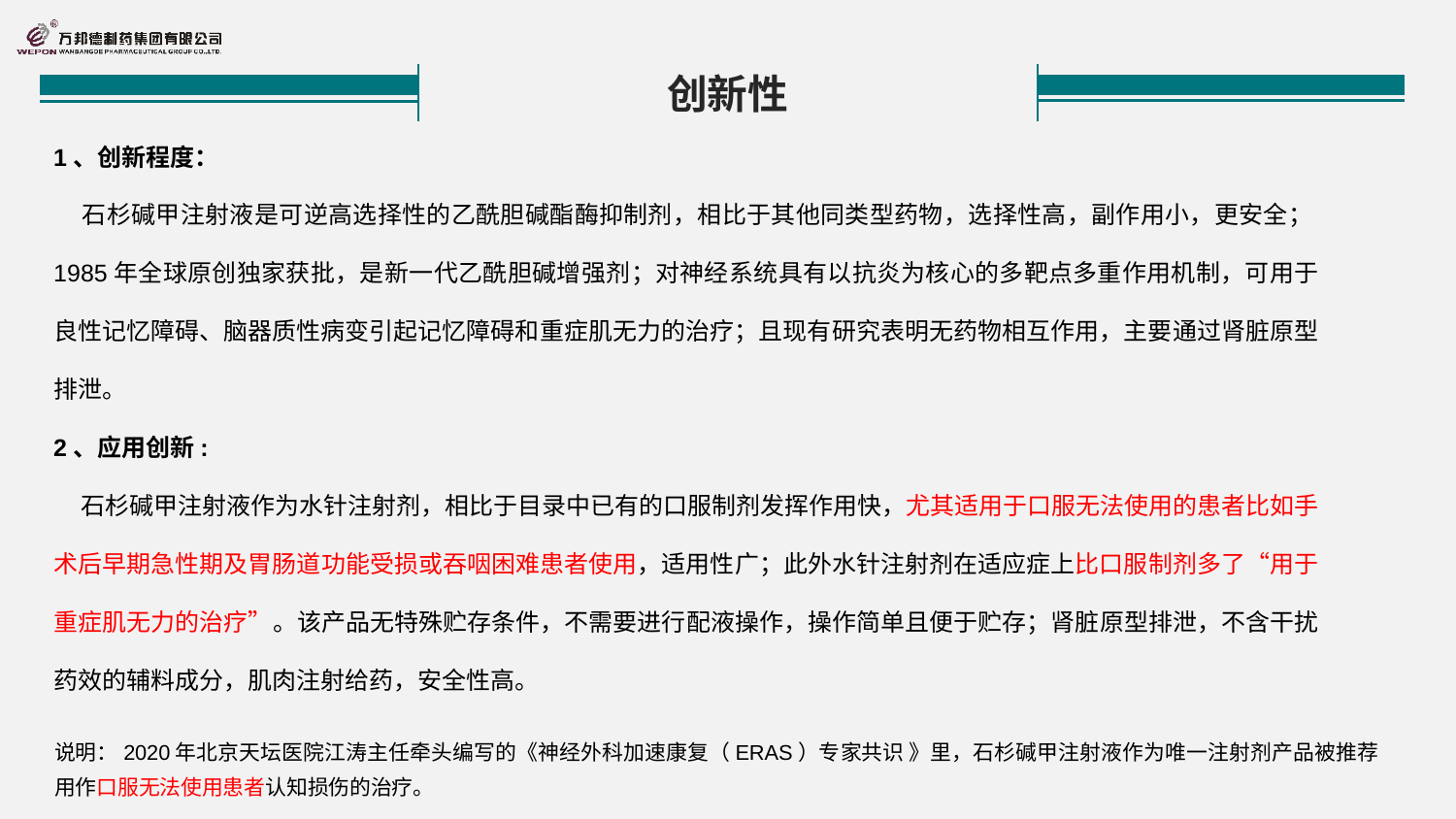

创新性
1、创新程度：
    石杉碱甲注射液是可逆高选择性的乙酰胆碱酯酶抑制剂，相比于其他同类型药物，选择性高，副作用小，更安全；1985年全球原创独家获批，是新一代乙酰胆碱增强剂；对神经系统具有以抗炎为核心的多靶点多重作用机制，可用于良性记忆障碍、脑器质性病变引起记忆障碍和重症肌无力的治疗；且现有研究表明无药物相互作用，主要通过肾脏原型排泄。
2、应用创新:
    石杉碱甲注射液作为水针注射剂，相比于目录中已有的口服制剂发挥作用快，尤其适用于口服无法使用的患者比如手术后早期急性期及胃肠道功能受损或吞咽困难患者使用，适用性广；此外水针注射剂在适应症上比口服制剂多了“用于重症肌无力的治疗”。该产品无特殊贮存条件，不需要进行配液操作，操作简单且便于贮存；肾脏原型排泄，不含干扰药效的辅料成分，肌肉注射给药，安全性高。
说明：2020年北京天坛医院江涛主任牵头编写的《神经外科加速康复（ERAS）专家共识 》里，石杉碱甲注射液作为唯一注射剂产品被推荐用作口服无法使用患者认知损伤的治疗。